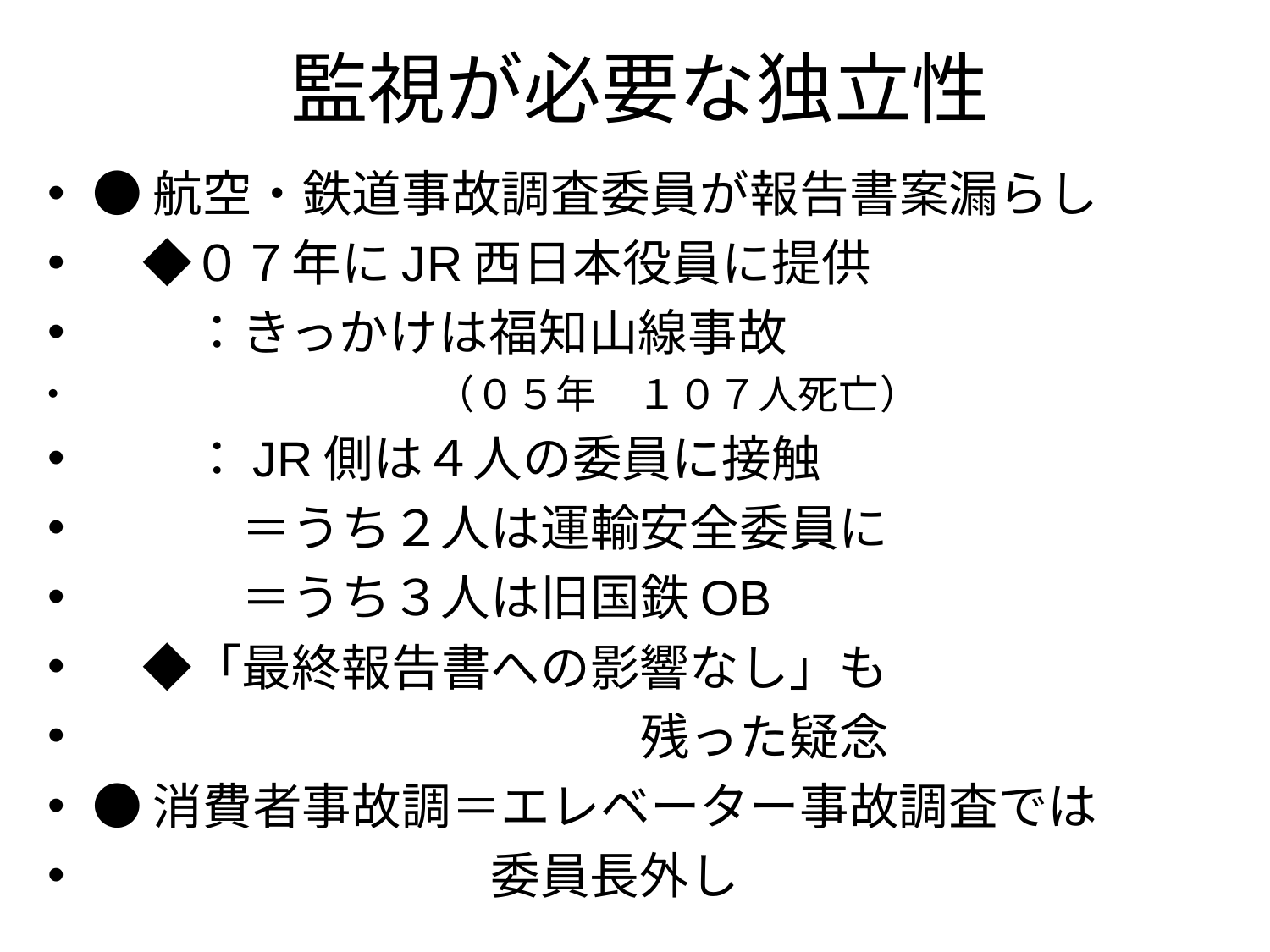

# 監視が必要な独立性
●航空・鉄道事故調査委員が報告書案漏らし
　◆０７年にJR西日本役員に提供
　　：きっかけは福知山線事故
　　　　　　　　　　　（０５年　１０７人死亡）
　　：JR側は４人の委員に接触
　　　＝うち２人は運輸安全委員に
　　　＝うち３人は旧国鉄OB
　◆「最終報告書への影響なし」も
　　　　　　　　　　　残った疑念
●消費者事故調＝エレベーター事故調査では
　　　　　　　　委員長外し